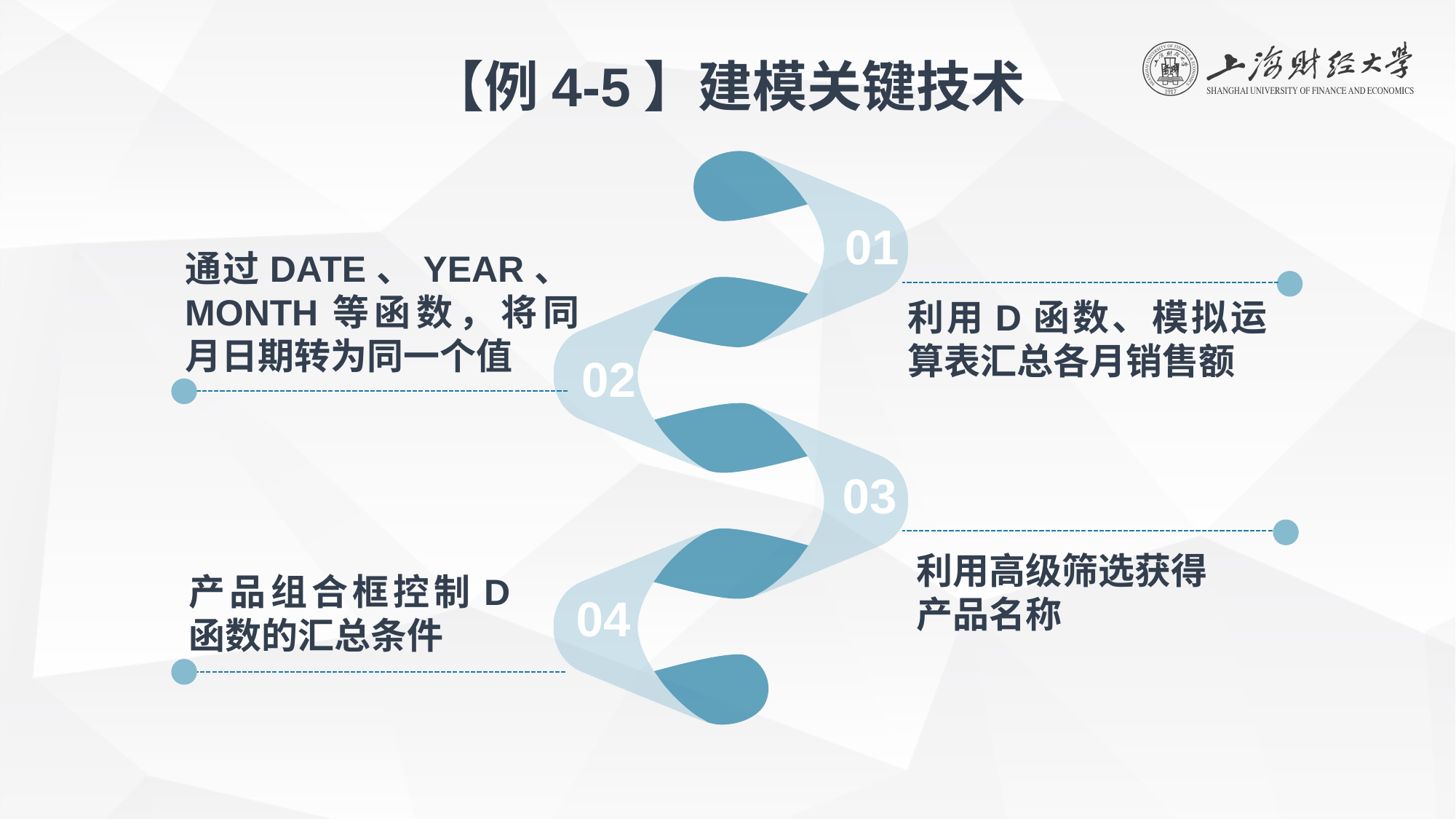

【例4-5】建模关键技术

01
通过DATE、YEAR、MONTH等函数，将同月日期转为同一个值

利用D函数、模拟运算表汇总各月销售额
02

03

利用高级筛选获得产品名称
产品组合框控制D函数的汇总条件
04